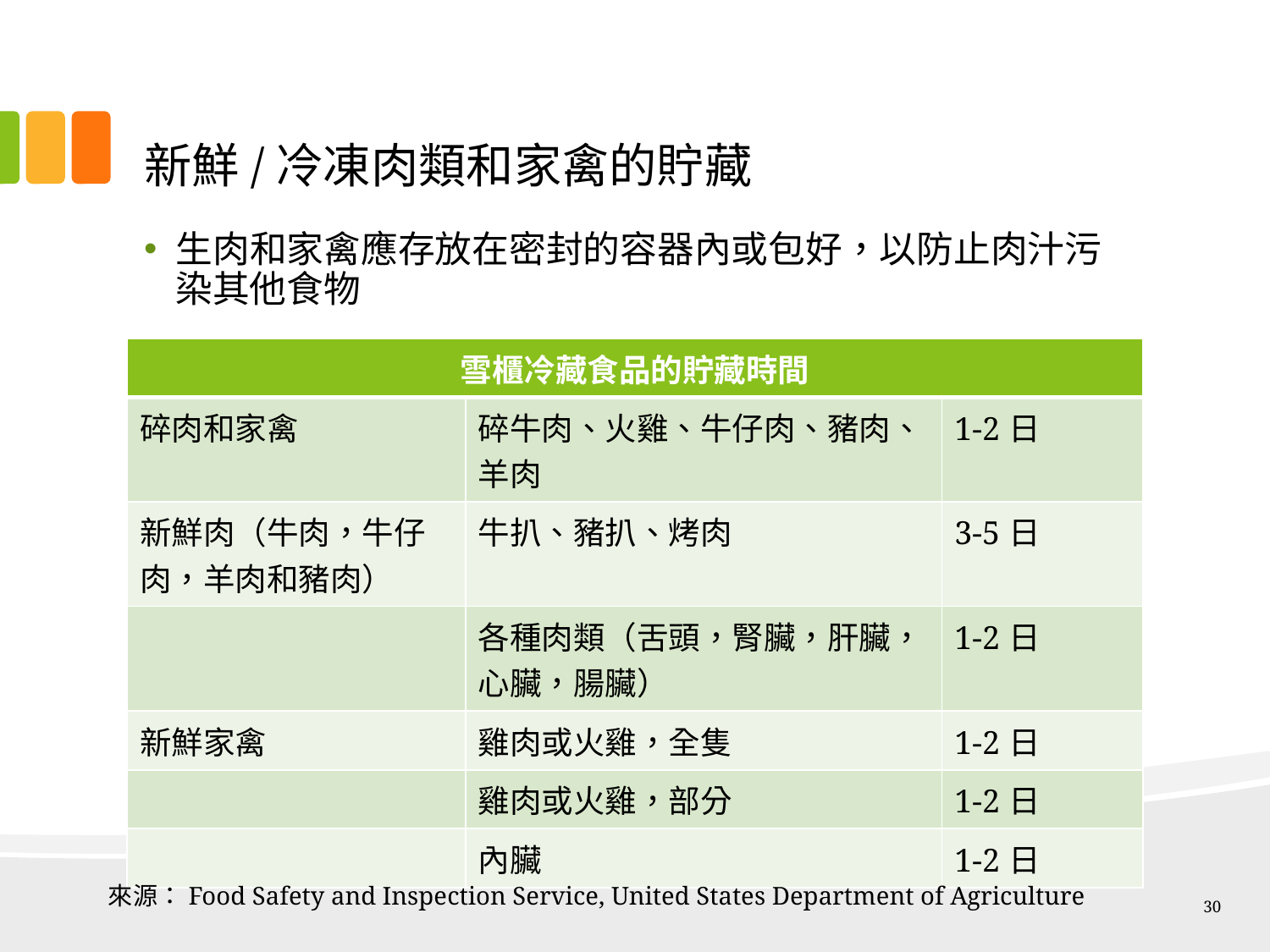

# 新鮮/冷凍肉類和家禽的貯藏
生肉和家禽應存放在密封的容器內或包好，以防止肉汁污染其他食物
| 雪櫃冷藏食品的貯藏時間 |  |  |
| --- | --- | --- |
| 碎肉和家禽 | 碎牛肉、火雞、牛仔肉、豬肉、羊肉 | 1-2日 |
| 新鮮肉（牛肉，牛仔肉，羊肉和豬肉） | 牛扒、豬扒、烤肉 | 3-5日 |
|  | 各種肉類（舌頭，腎臟，肝臟，心臟，腸臟） | 1-2日 |
| 新鮮家禽 | 雞肉或火雞，全隻 | 1-2日 |
|  | 雞肉或火雞，部分 | 1-2日 |
|  | 內臟 | 1-2日 |
來源：Food Safety and Inspection Service, United States Department of Agriculture
30